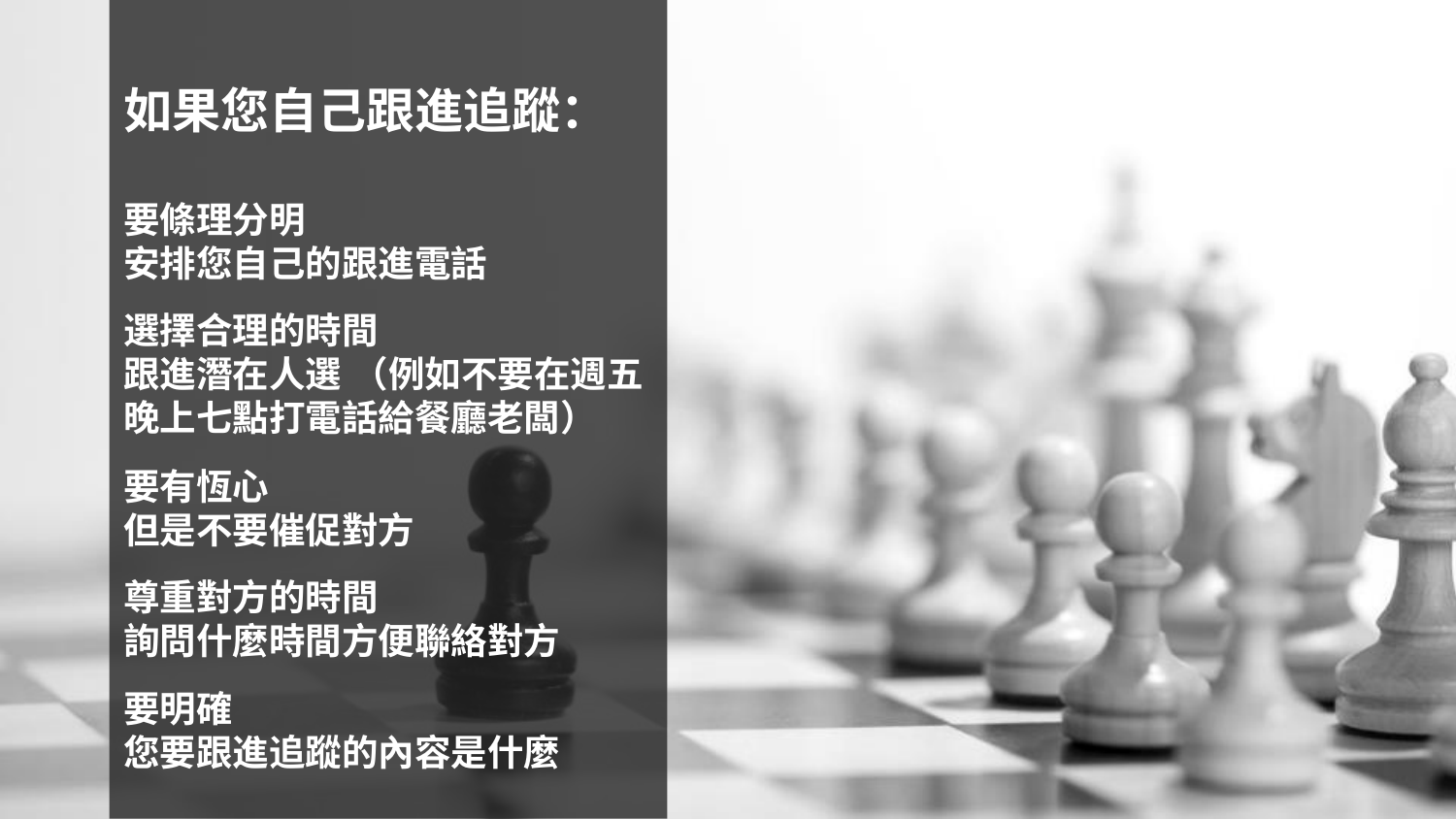

如果您自己跟進追蹤：
要條理分明
安排您自己的跟進電話
選擇合理的時間
跟進潛在人選 （例如不要在週五晚上七點打電話給餐廳老闆）
要有恆心
但是不要催促對方
尊重對方的時間
詢問什麼時間方便聯絡對方
要明確
您要跟進追蹤的內容是什麼